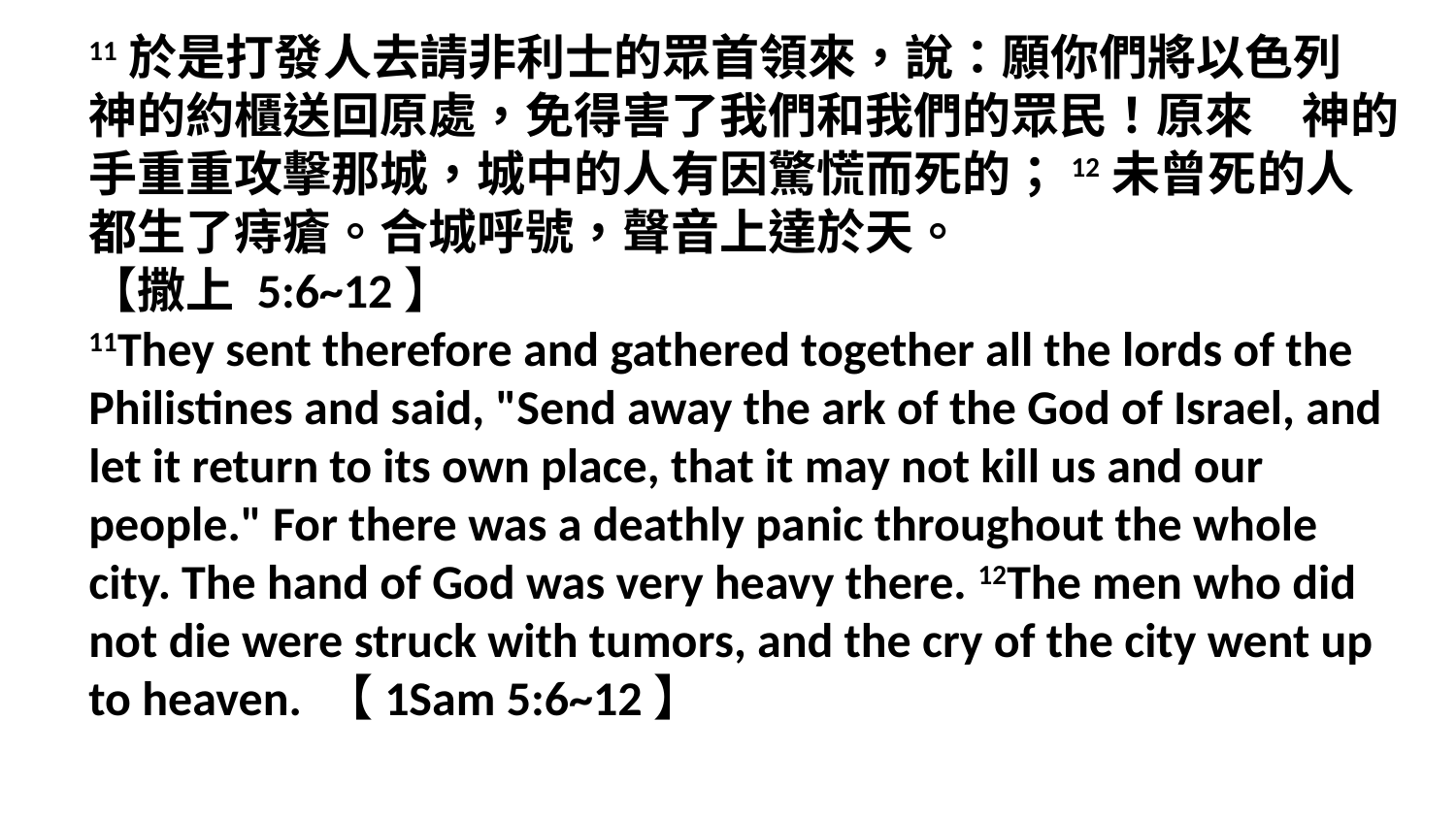

11於是打發人去請非利士的眾首領來，說：願你們將以色列　 神的約櫃送回原處，免得害了我們和我們的眾民！原來　神的手重重攻擊那城，城中的人有因驚慌而死的；12未曾死的人都生了痔瘡。合城呼號，聲音上達於天。
【撒上 5:6~12】
11They sent therefore and gathered together all the lords of the Philistines and said, "Send away the ark of the God of Israel, and let it return to its own place, that it may not kill us and our people." For there was a deathly panic throughout the whole city. The hand of God was very heavy there. 12The men who did not die were struck with tumors, and the cry of the city went up to heaven. 【1Sam 5:6~12】